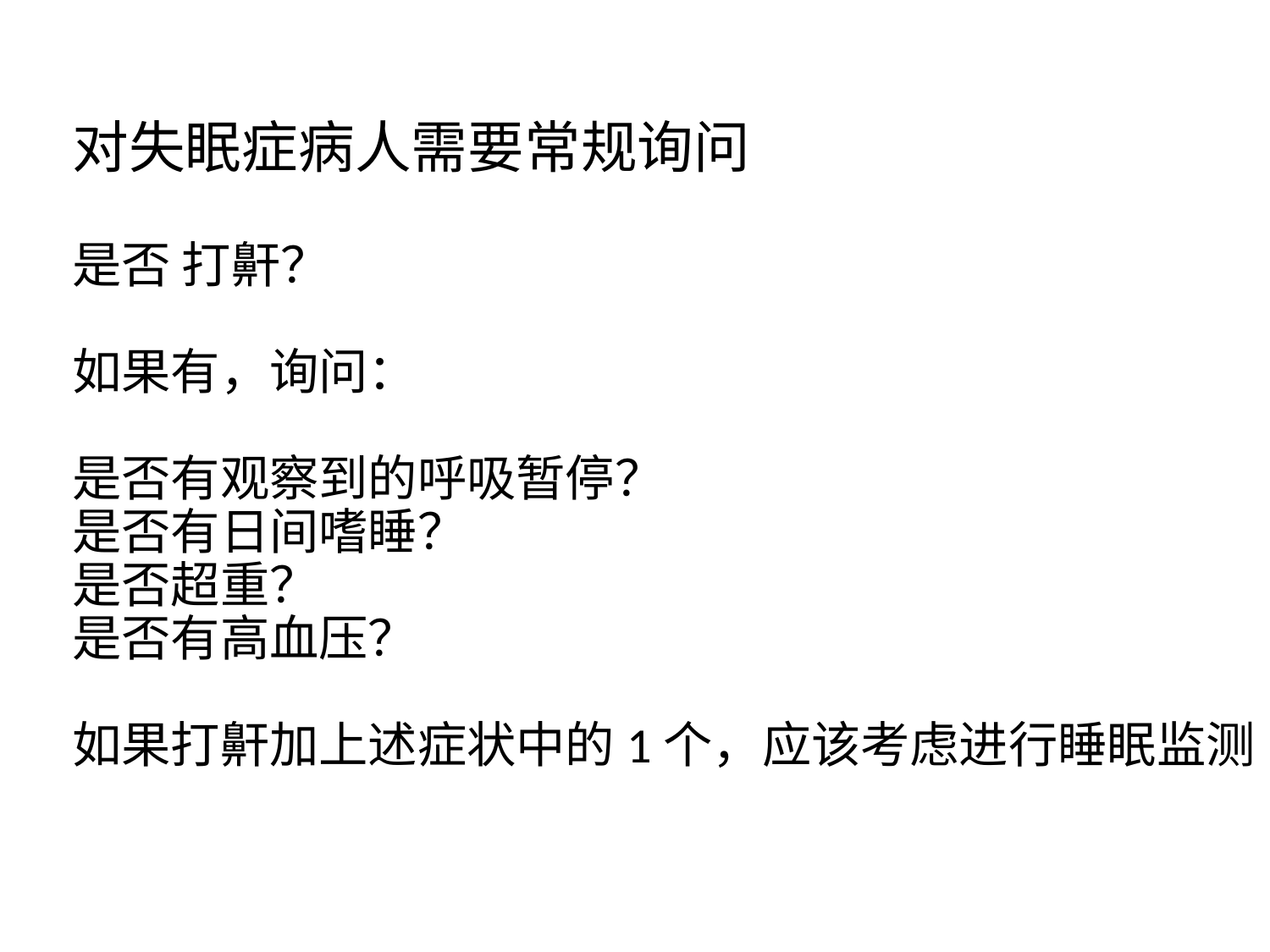

# 对失眠症病人需要常规询问 是否 打鼾？ 如果有，询问： 是否有观察到的呼吸暂停？ 是否有日间嗜睡？ 是否超重？ 是否有高血压？ 如果打鼾加上述症状中的1个，应该考虑进行睡眠监测